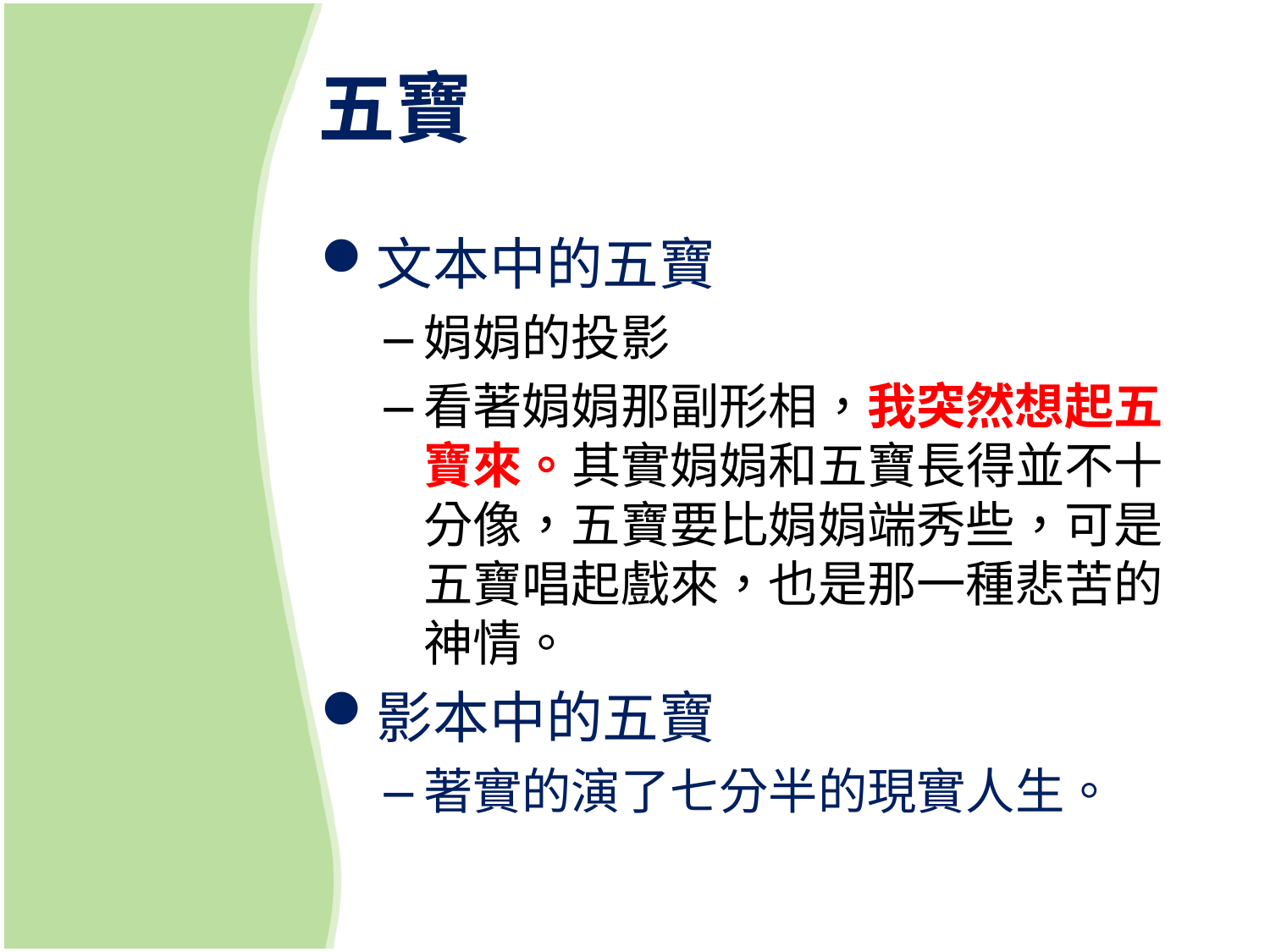

# 五寶
文本中的五寶
娟娟的投影
看著娟娟那副形相，我突然想起五寶來。其實娟娟和五寶長得並不十分像，五寶要比娟娟端秀些，可是五寶唱起戲來，也是那一種悲苦的神情。
影本中的五寶
著實的演了七分半的現實人生。